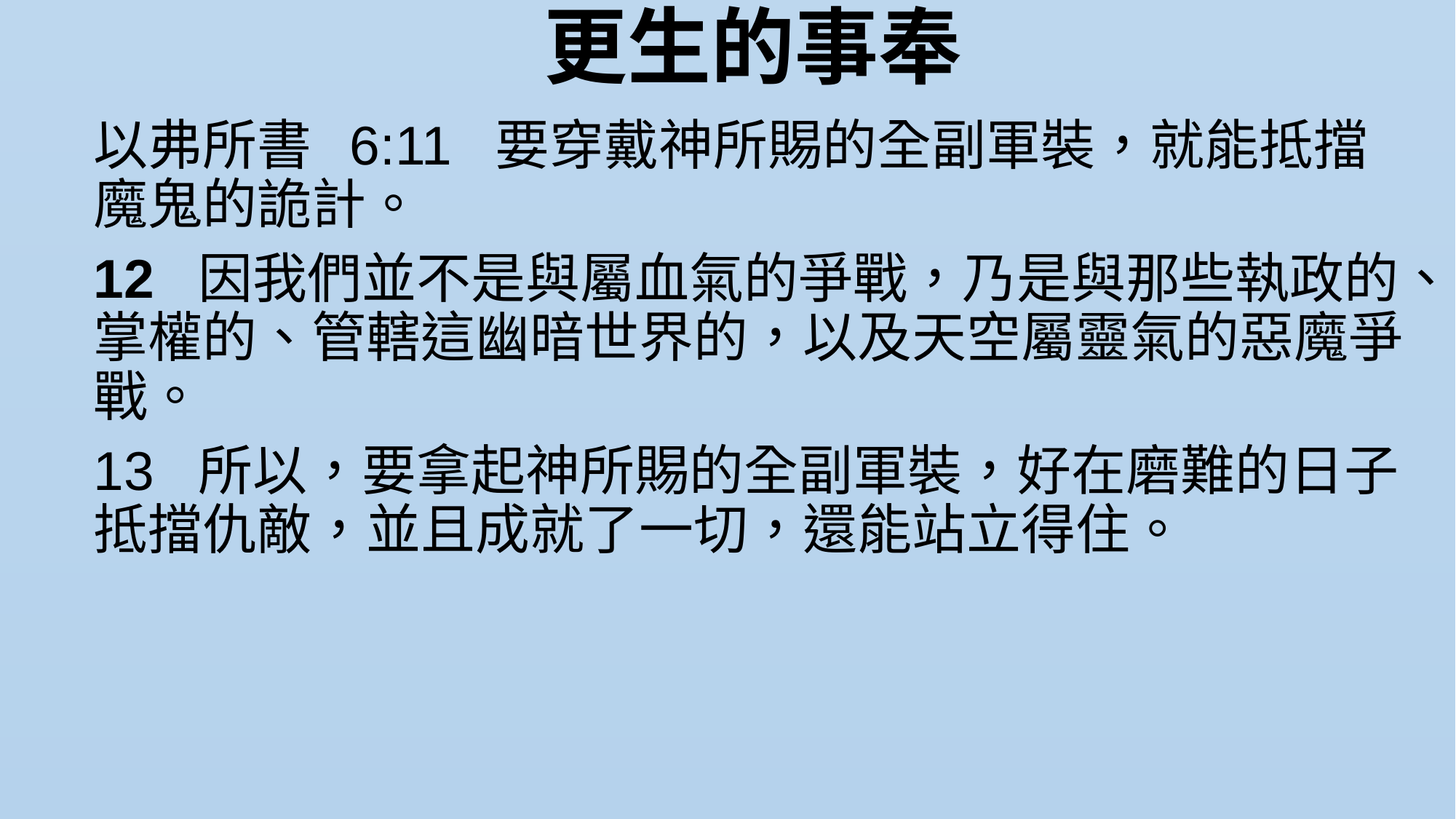

# 更生的事奉
以弗所書  6:11  要穿戴神所賜的全副軍裝，就能抵擋魔鬼的詭計。
12  因我們並不是與屬血氣的爭戰，乃是與那些執政的、掌權的、管轄這幽暗世界的，以及天空屬靈氣的惡魔爭戰。
13  所以，要拿起神所賜的全副軍裝，好在磨難的日子抵擋仇敵，並且成就了一切，還能站立得住。